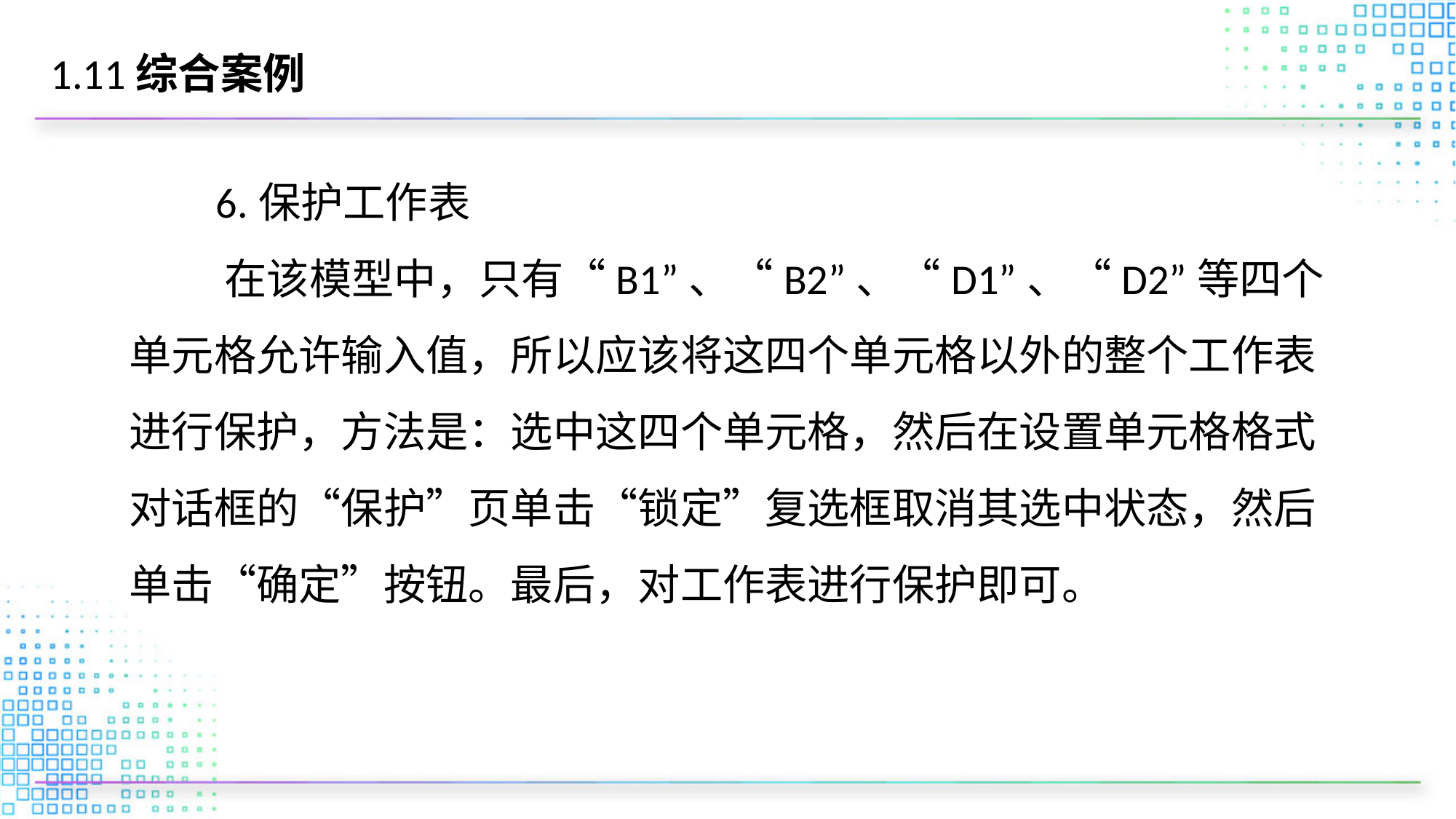

# 1.11综合案例
         6.保护工作表
         在该模型中，只有“B1”、“B2”、“D1”、“D2”等四个单元格允许输入值，所以应该将这四个单元格以外的整个工作表进行保护，方法是：选中这四个单元格，然后在设置单元格格式对话框的“保护”页单击“锁定”复选框取消其选中状态，然后单击“确定”按钮。最后，对工作表进行保护即可。